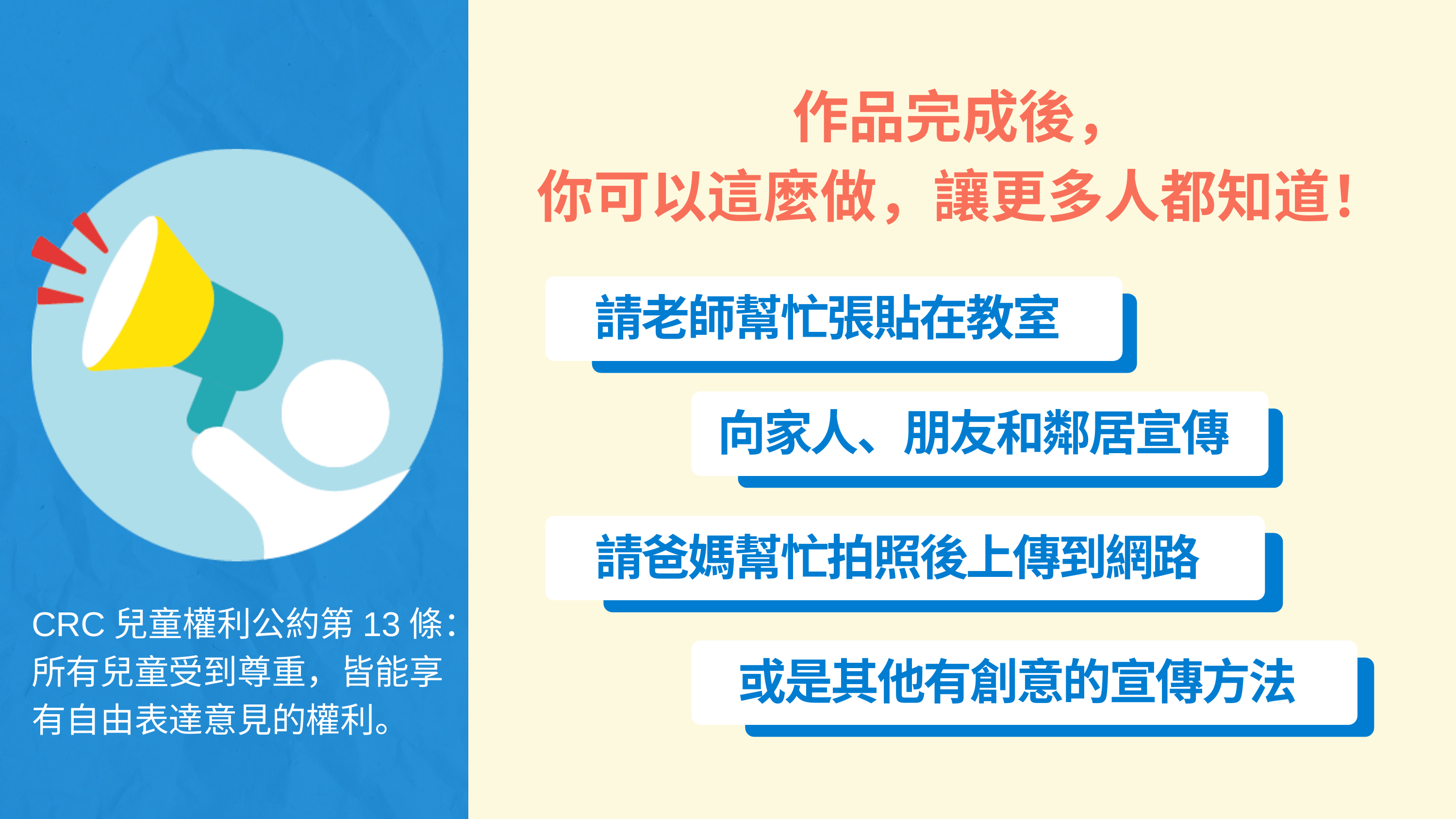

作品完成後，
你可以這麼做，讓更多人都知道！

請老師幫忙張貼在教室

向家人、朋友和鄰居宣傳

請爸媽幫忙拍照後上傳到網路

CRC兒童權利公約第13條：
所有兒童受到尊重，皆能享有自由表達意見的權利。

或是其他有創意的宣傳方法